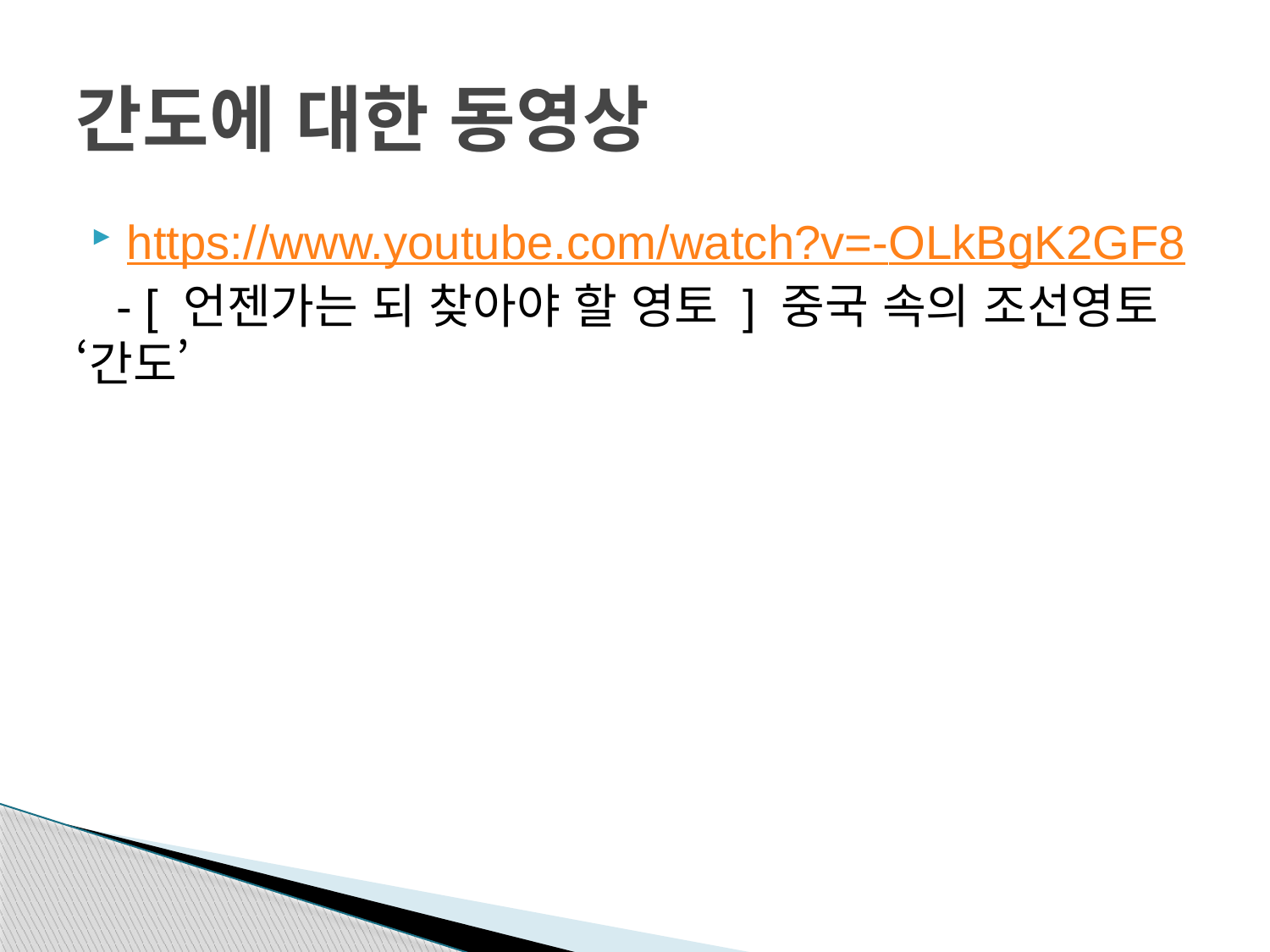

# 간도에 대한 동영상
https://www.youtube.com/watch?v=-OLkBgK2GF8
   - [ 언젠가는 되 찾아야 할 영토 ] 중국 속의 조선영토 ‘간도’